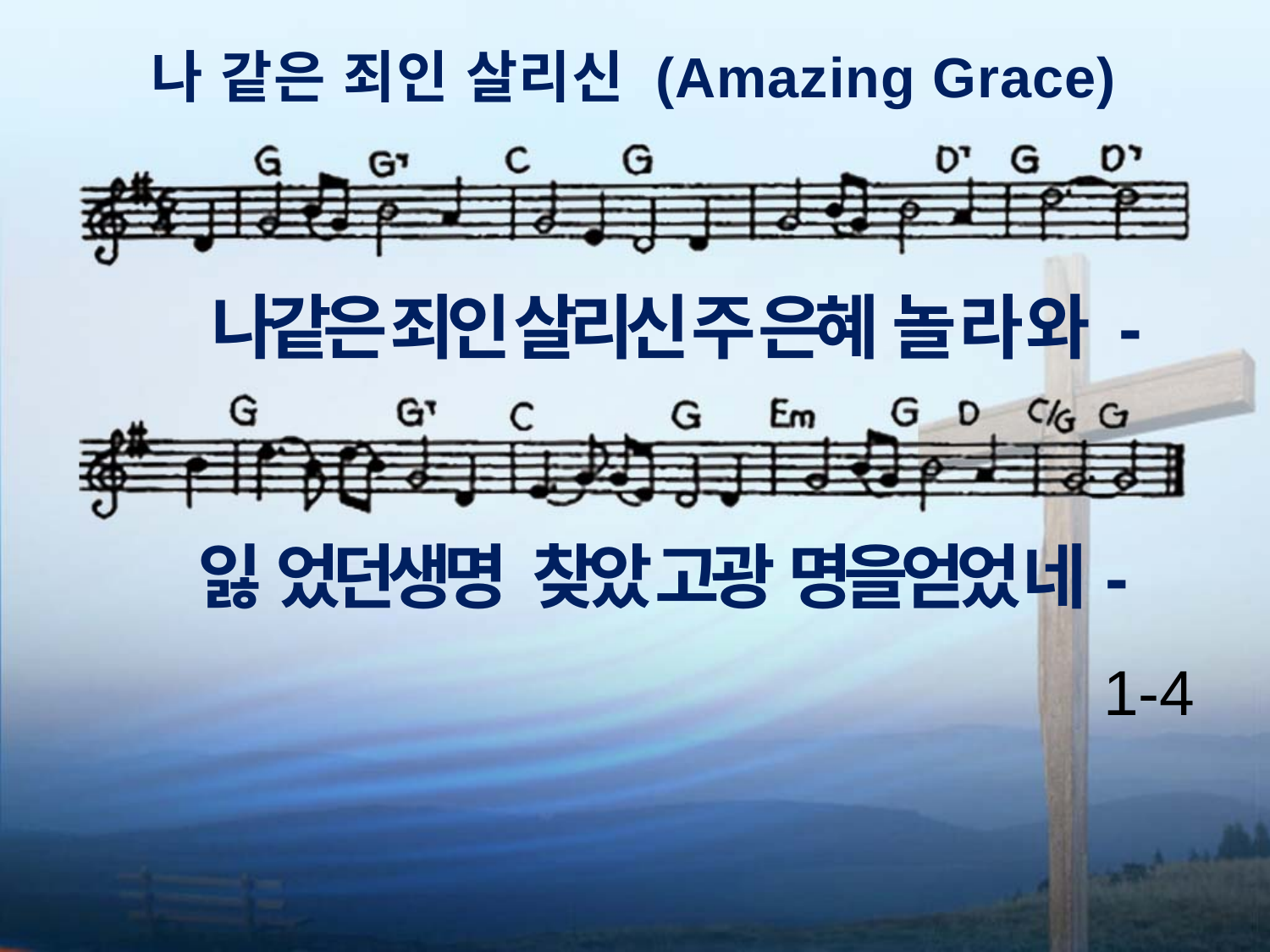

나 같은 죄인 살리신 (Amazing Grace)
나같은 죄인 살리신 주 은혜  놀 라 와 -
잃  었던생명   찾았 고광  명을얻었 네-
1-4